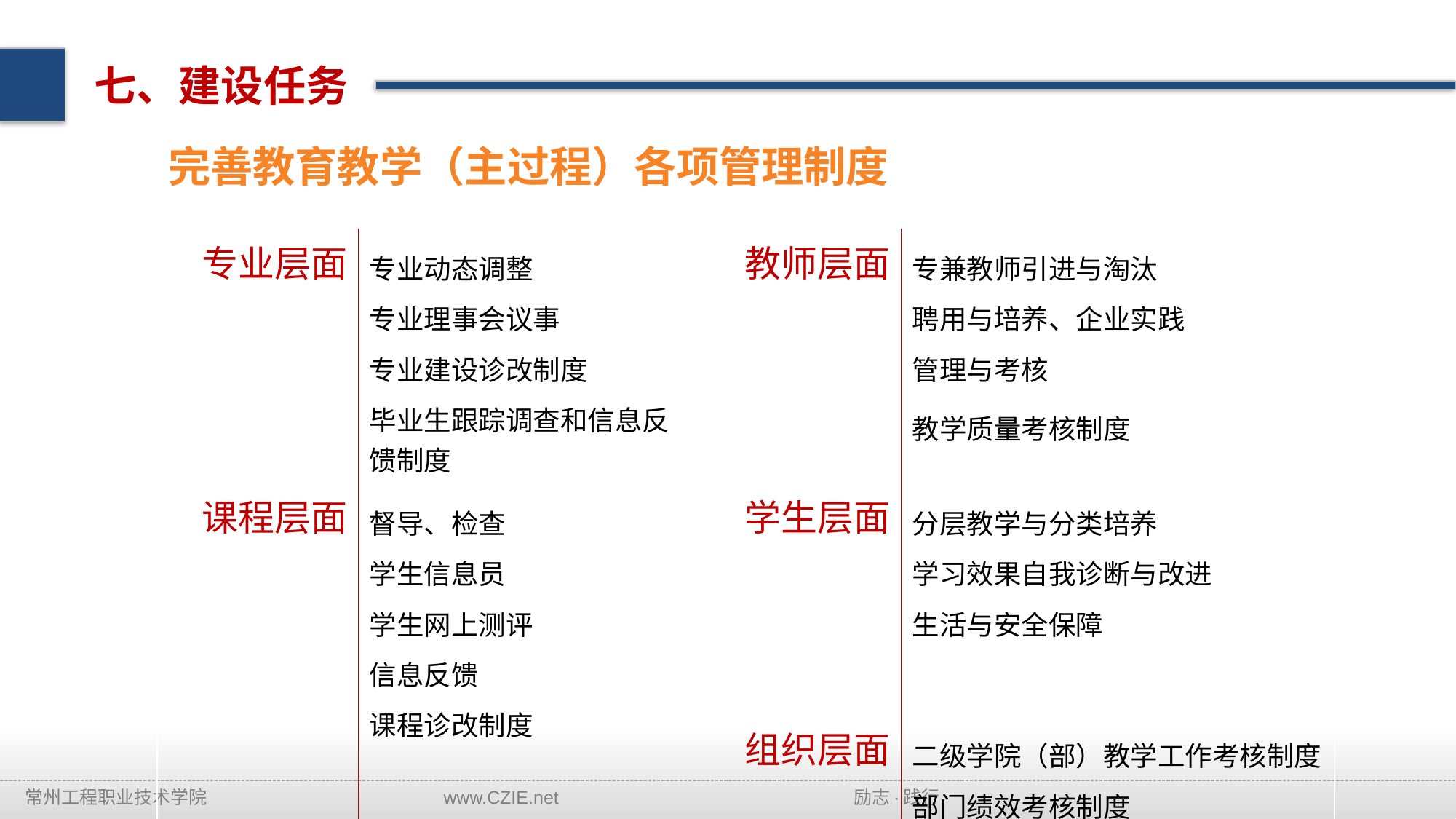

七、建设任务

完善教育教学（主过程）各项管理制度

| 专业层面 | 专业动态调整 | 教师层面 | 专兼教师引进与淘汰 |
| --- | --- | --- | --- |
|  | 专业理事会议事 |  | 聘用与培养、企业实践 |
|  | 专业建设诊改制度 |  | 管理与考核 |
|  | 毕业生跟踪调查和信息反馈制度 |  | 教学质量考核制度 |
| 课程层面 | 督导、检查 | 学生层面 | 分层教学与分类培养 |
|  | 学生信息员 |  | 学习效果自我诊断与改进 |
|  | 学生网上测评 |  | 生活与安全保障 |
|  | 信息反馈 |  |  |
|  | 课程诊改制度 | 组织层面 | 二级学院（部）教学工作考核制度 |
|  |  |  | 部门绩效考核制度 |